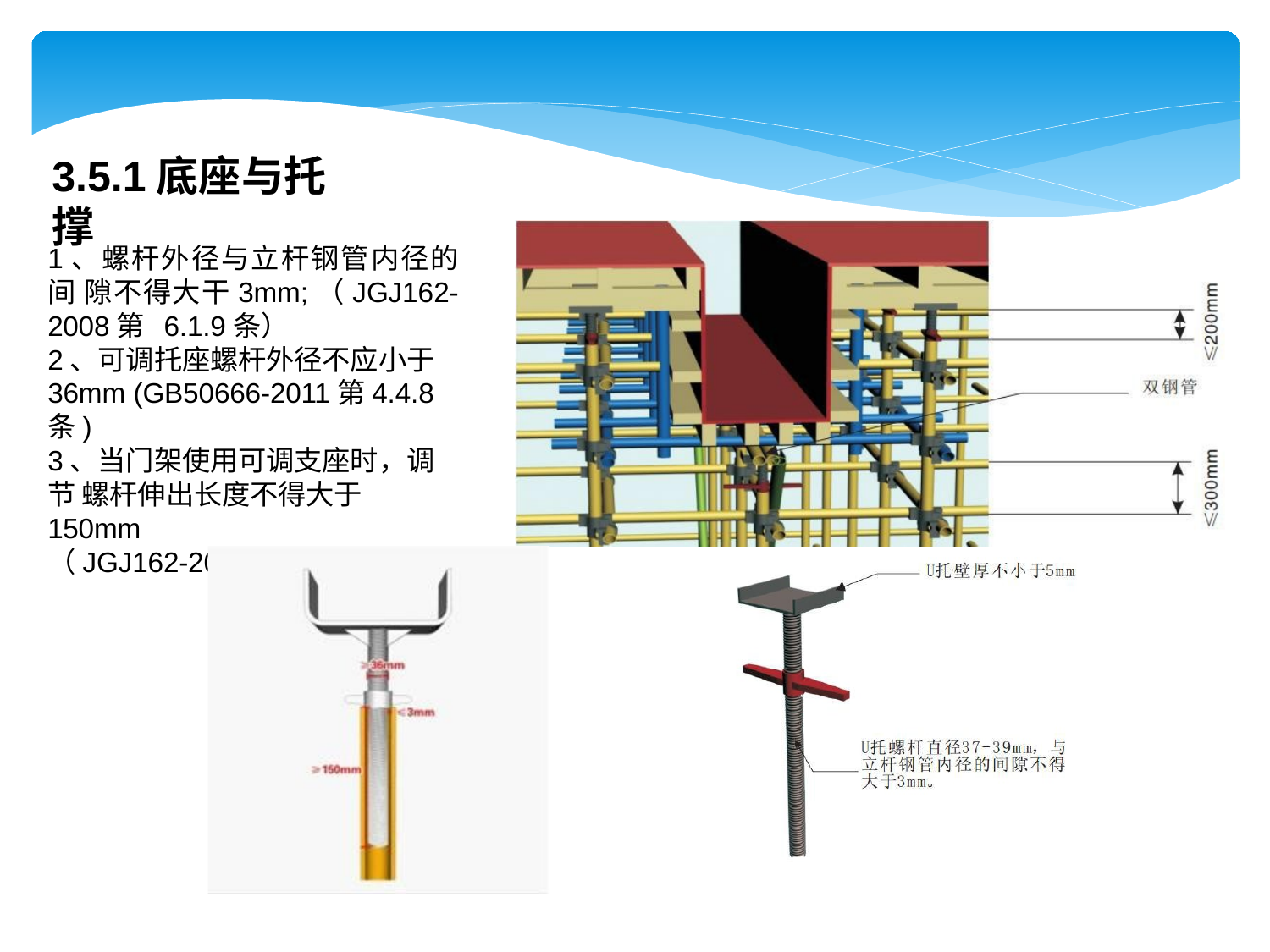

# 3.5.1底座与托撑

1、螺杆外径与立杆钢管内径的间 隙不得大干3mm;（JGJ162-2008第  6.1.9条）
2、可调托座螺杆外径不应小于
36mm (GB50666-2011第4.4.8条)
3、当门架使用可调支座时，调节 螺杆伸出长度不得大于150mm
（JGJ162-2008第5.1.8.4条）